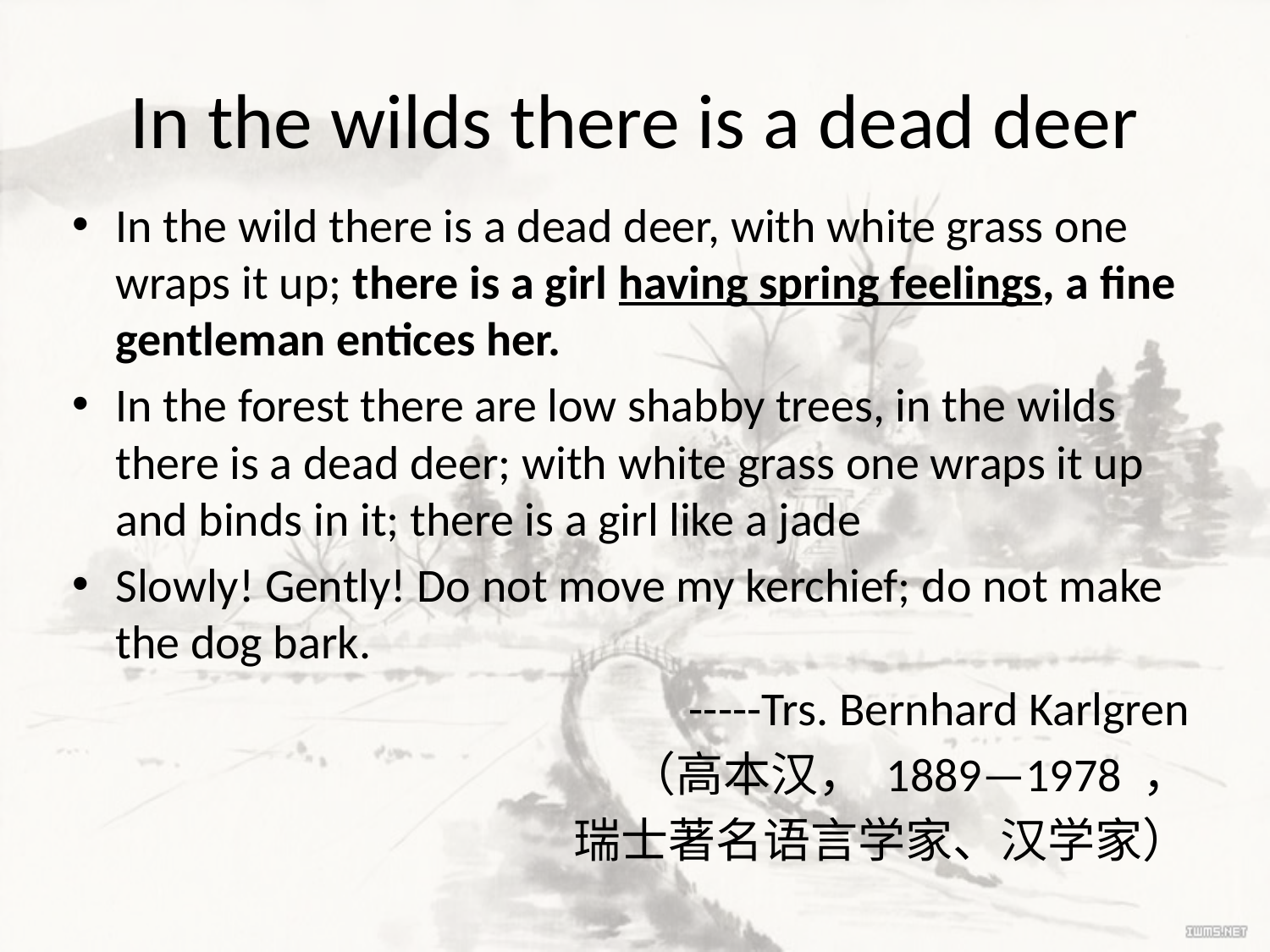

# In the wilds there is a dead deer
In the wild there is a dead deer, with white grass one wraps it up; there is a girl having spring feelings, a fine gentleman entices her.
In the forest there are low shabby trees, in the wilds there is a dead deer; with white grass one wraps it up and binds in it; there is a girl like a jade
Slowly! Gently! Do not move my kerchief; do not make the dog bark.
-----Trs. Bernhard Karlgren
（高本汉， 1889—1978 ，
瑞士著名语言学家、汉学家）